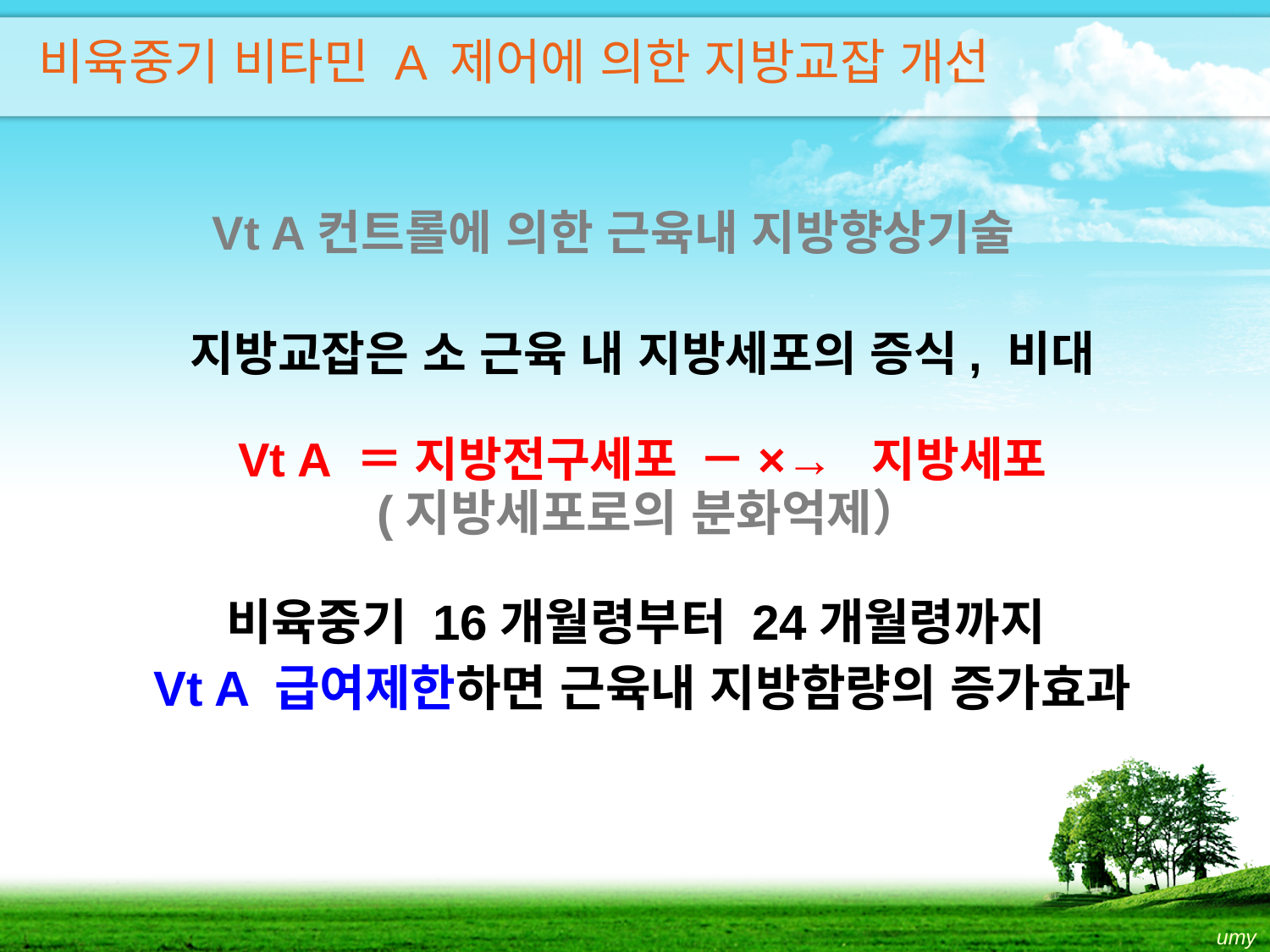

비육중기 비타민 A 제어에 의한 지방교잡 개선
Vt A컨트롤에 의한 근육내 지방향상기술
지방교잡은 소 근육 내 지방세포의 증식, 비대

Vt A ＝ 지방전구세포  －×→  지방세포
 (지방세포로의 분화억제）

비육중기 16개월령부터 24개월령까지
Vt A 급여제한하면 근육내 지방함량의 증가효과

umy